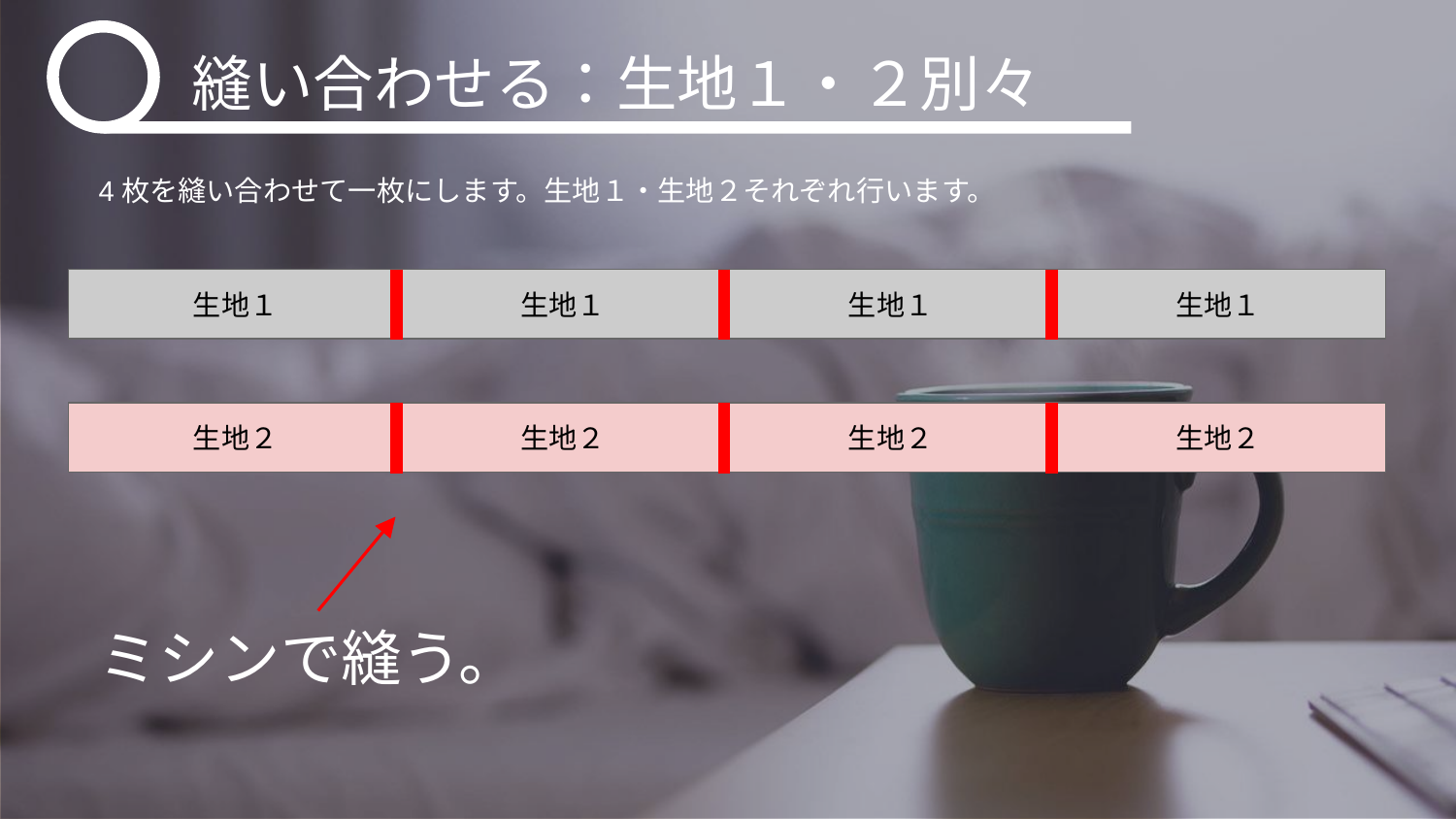

縫い合わせる：生地１・２別々
4枚を縫い合わせて一枚にします。生地１・生地２それぞれ行います。
生地１
生地１
生地１
生地１
生地２
生地２
生地２
生地２
ミシンで縫う。